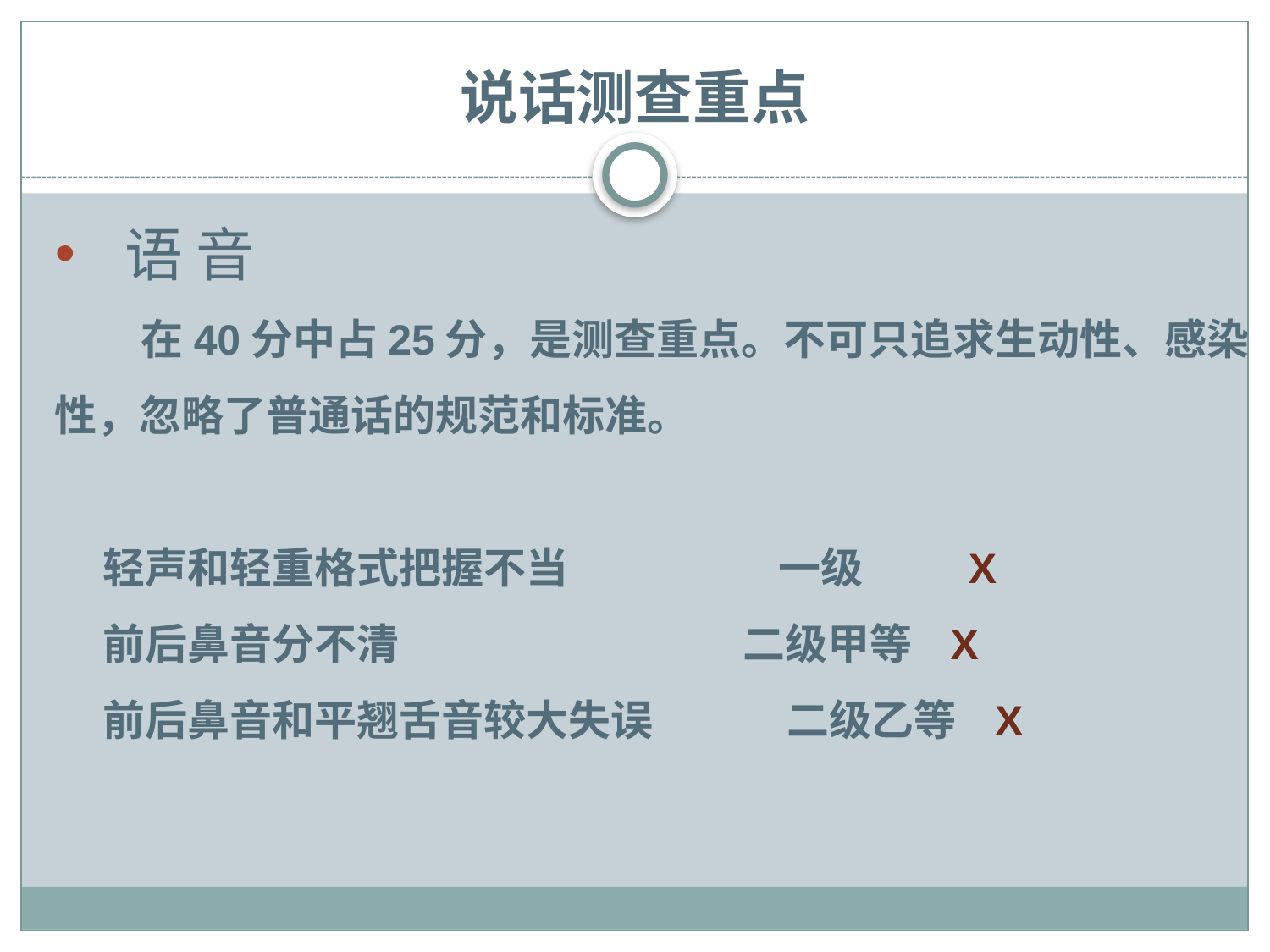

# 说话测查重点
  语 音
        在40分中占25分，是测查重点。不可只追求生动性、感染性，忽略了普通话的规范和标准。

    轻声和轻重格式把握不当                      一级          X
    前后鼻音分不清                                    二级甲等   X
    前后鼻音和平翘舌音较大失误              二级乙等   X